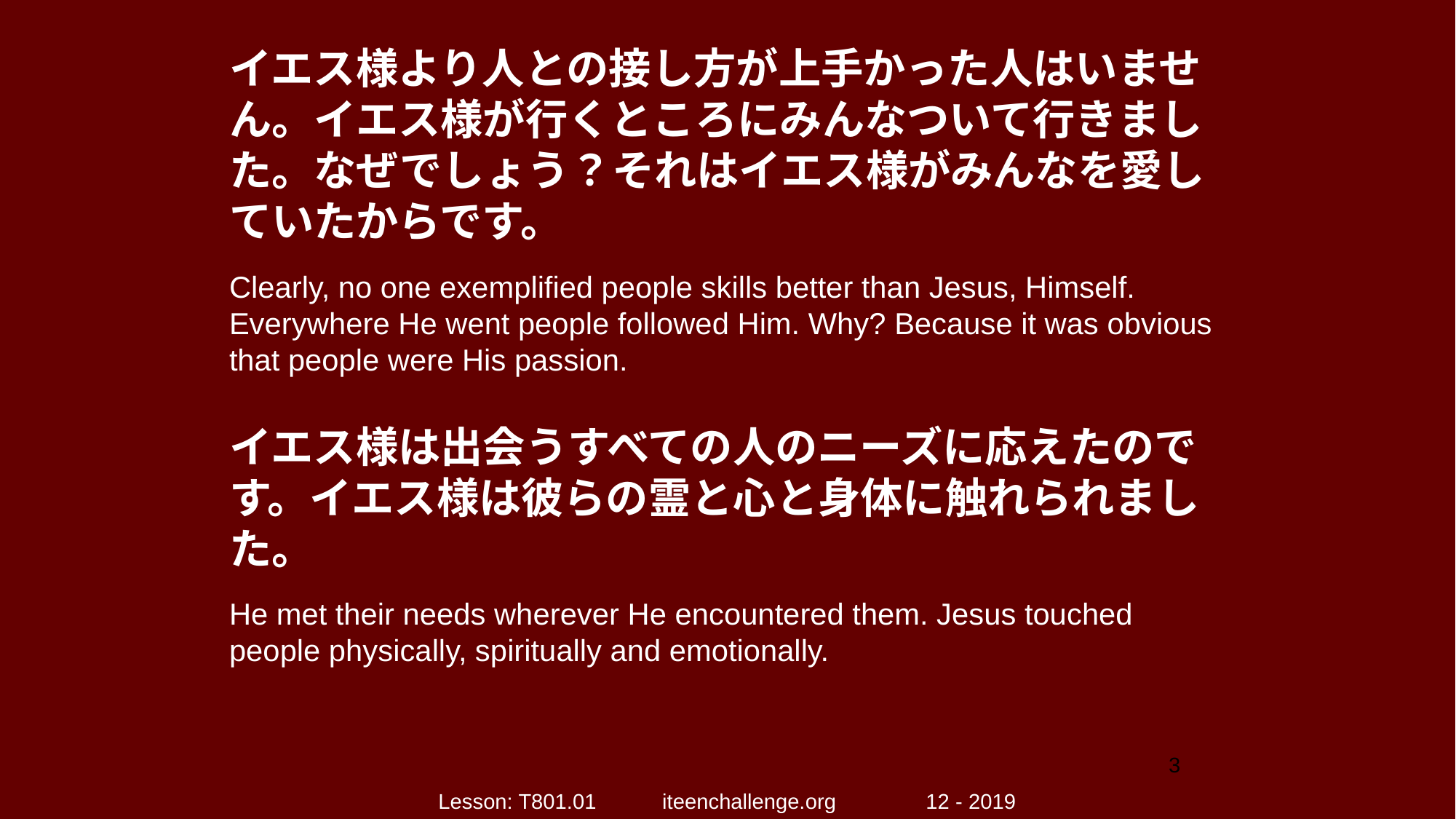

イエス様より人との接し方が上手かった人はいません。イエス様が行くところにみんなついて行きました。なぜでしょう？それはイエス様がみんなを愛していたからです。

Clearly, no one exemplified people skills better than Jesus, Himself. Everywhere He went people followed Him. Why? Because it was obvious that people were His passion.

イエス様は出会うすべての人のニーズに応えたのです。イエス様は彼らの霊と心と身体に触れられました。

He met their needs wherever He encountered them. Jesus touched people physically, spiritually and emotionally.
3
Lesson: T801.01           iteenchallenge.org               12 - 2019